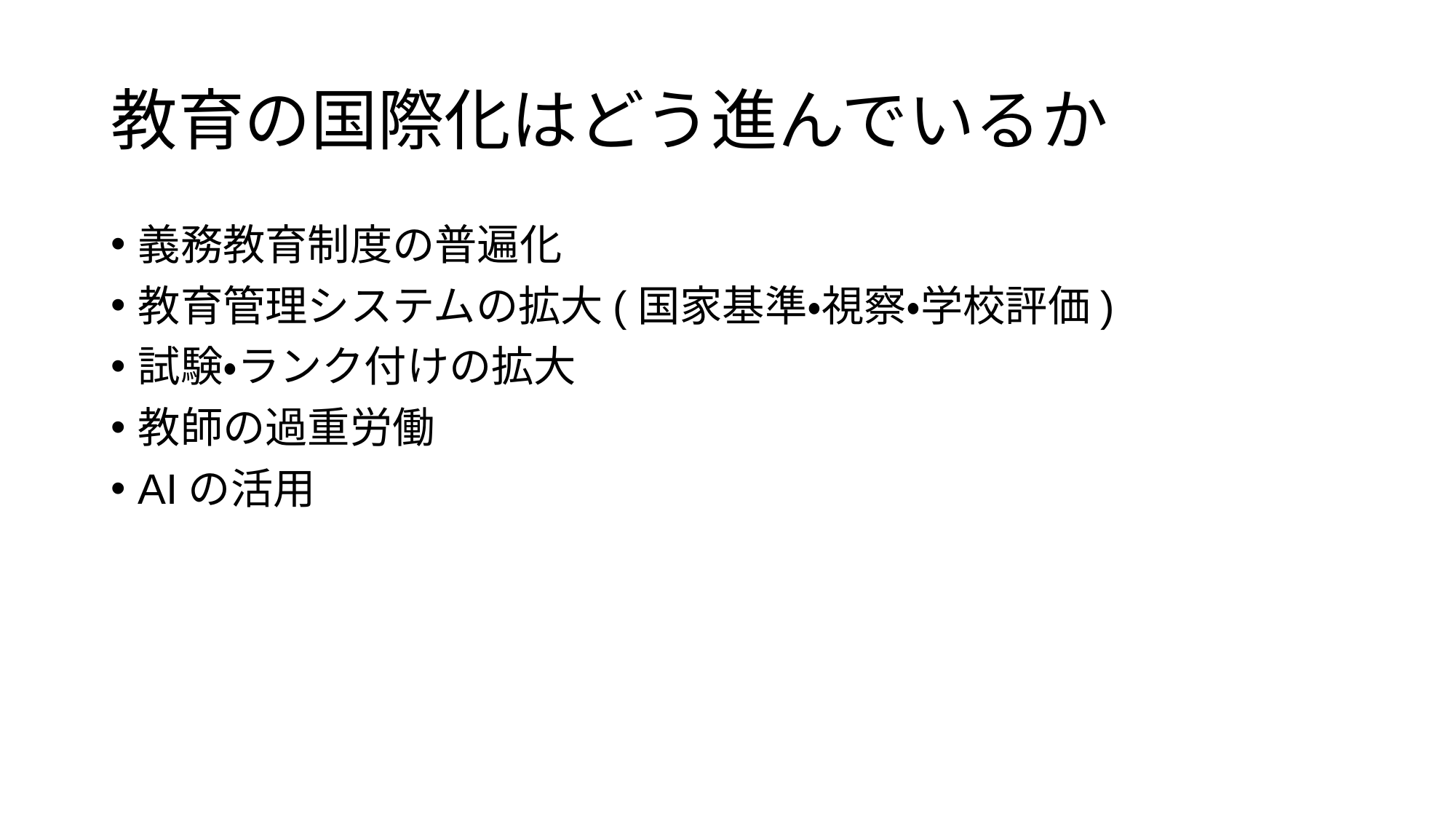

# 教育の国際化はどう進んでいるか
義務教育制度の普遍化
教育管理システムの拡大(国家基準・視察・学校評価)
試験・ランク付けの拡大
教師の過重労働
AIの活用